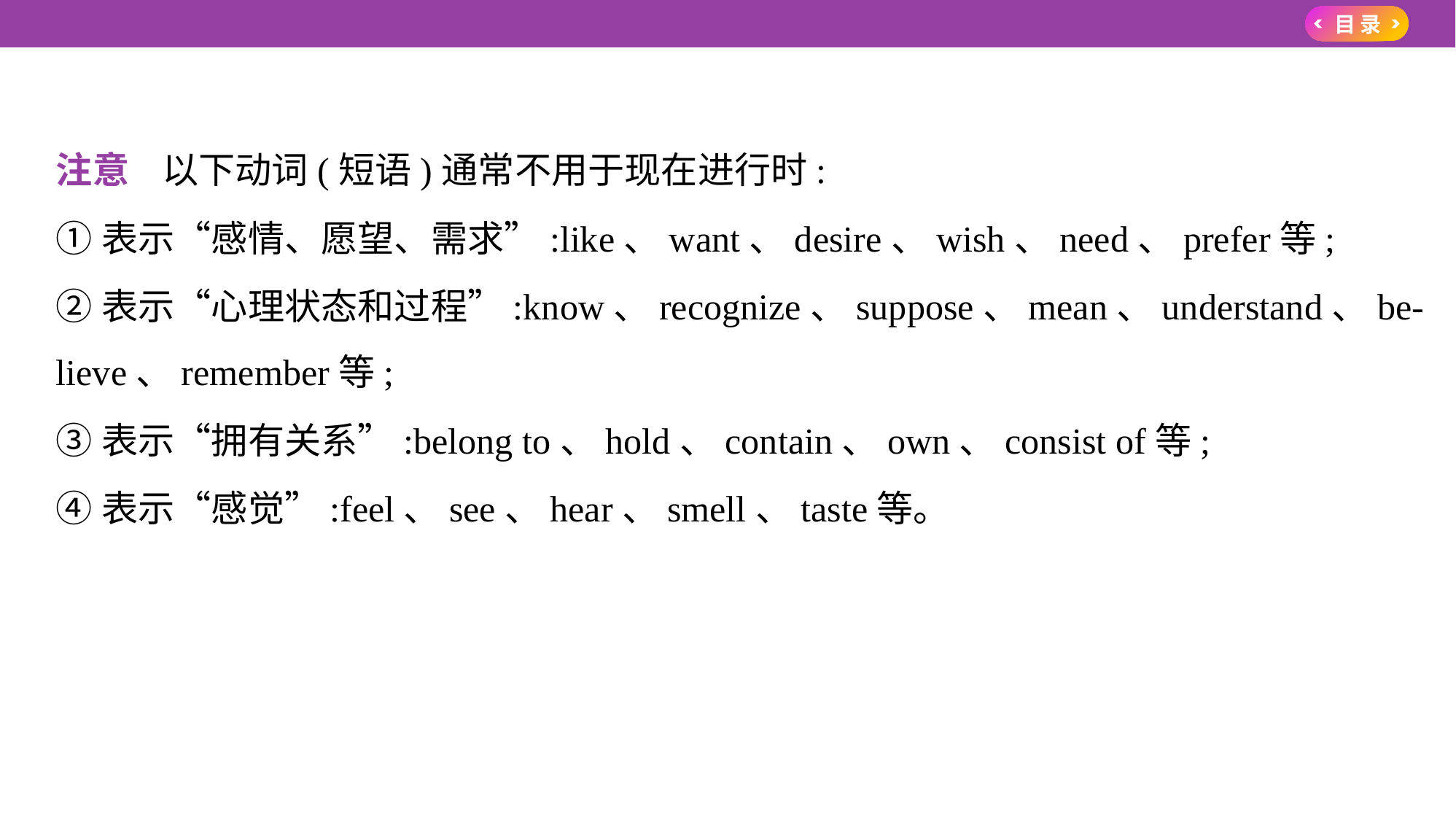

注意    以下动词(短语)通常不用于现在进行时:
①表示“感情、愿望、需求”:like、want、desire、wish、need、prefer等;
②表示“心理状态和过程”:know、recognize、suppose、mean、understand、be-
lieve、remember等;
③表示“拥有关系”:belong to、hold、contain、own、consist of等;
④表示“感觉”:feel、see、hear、smell、taste等。